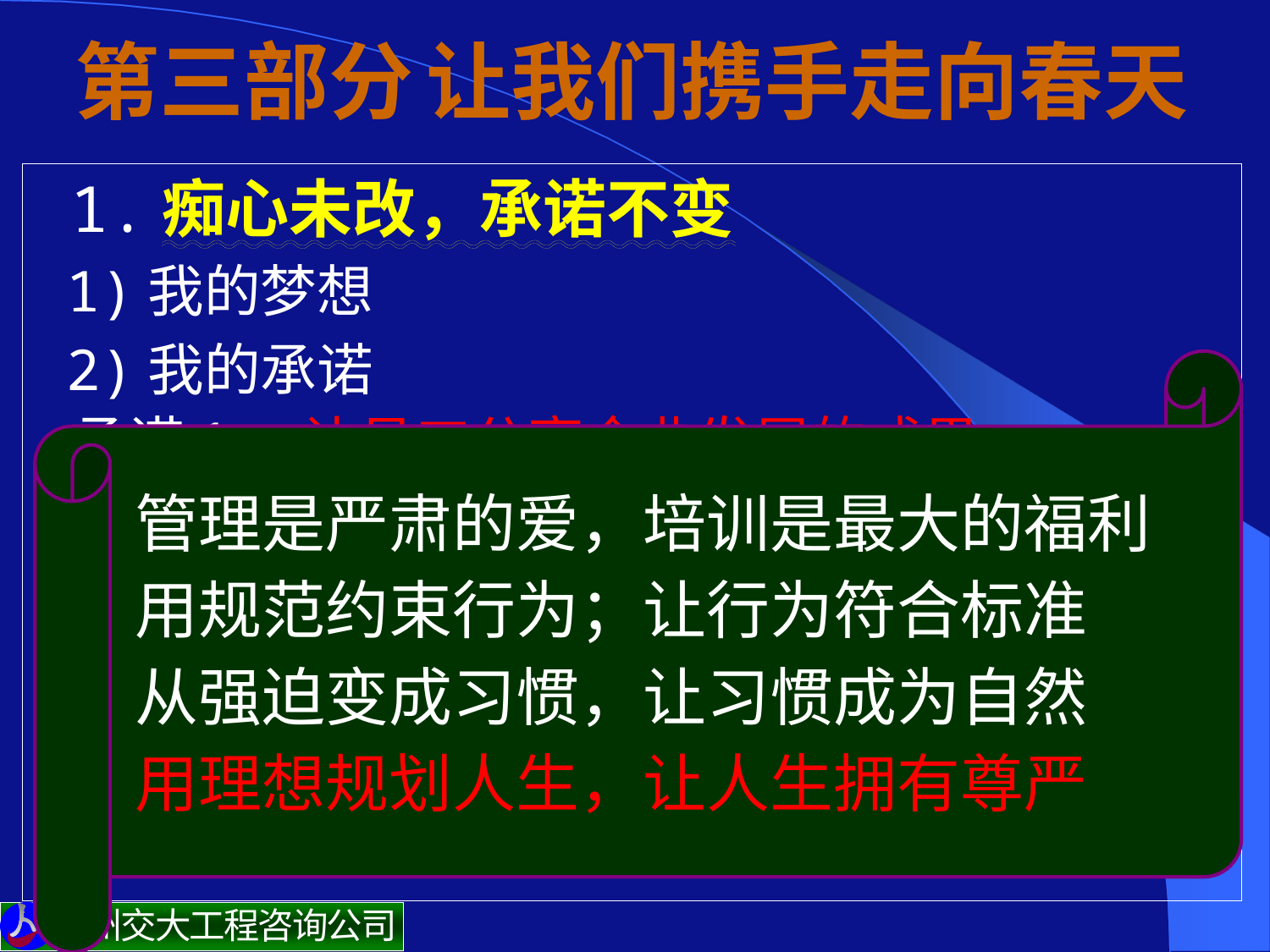

# 第三部分 让我们携手走向春天
 1.痴心未改，承诺不变
 1)我的梦想
 2)我的承诺
  承诺1：让员工分享企业发展的成果
  承诺2：给员工提供实现自我的平台
  承诺3：严格要求，给力员工拥有尊严
给员工体面工作的基本物质保障
做实公司党、团及工会组织
建立健全员工职称晋升渠道
创造严格训练的氛围

管理是严肃的爱，培训是最大的福利
用规范约束行为；让行为符合标准
从强迫变成习惯，让习惯成为自然
用理想规划人生，让人生拥有尊严